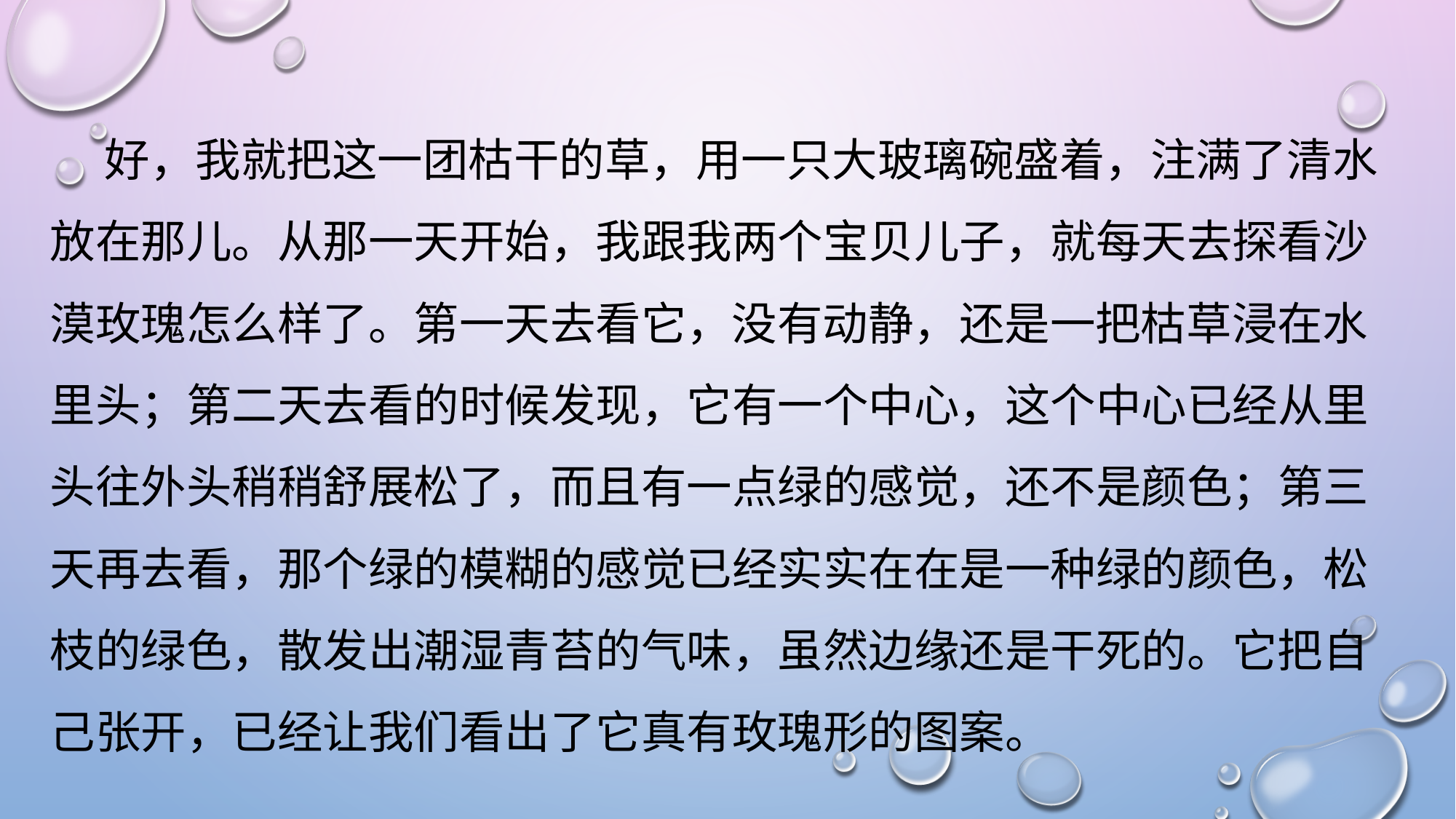

好，我就把这一团枯干的草，用一只大玻璃碗盛着，注满了清水放在那儿。从那一天开始，我跟我两个宝贝儿子，就每天去探看沙漠玫瑰怎么样了。第一天去看它，没有动静，还是一把枯草浸在水里头；第二天去看的时候发现，它有一个中心，这个中心已经从里头往外头稍稍舒展松了，而且有一点绿的感觉，还不是颜色；第三天再去看，那个绿的模糊的感觉已经实实在在是一种绿的颜色，松枝的绿色，散发出潮湿青苔的气味，虽然边缘还是干死的。它把自己张开，已经让我们看出了它真有玫瑰形的图案。